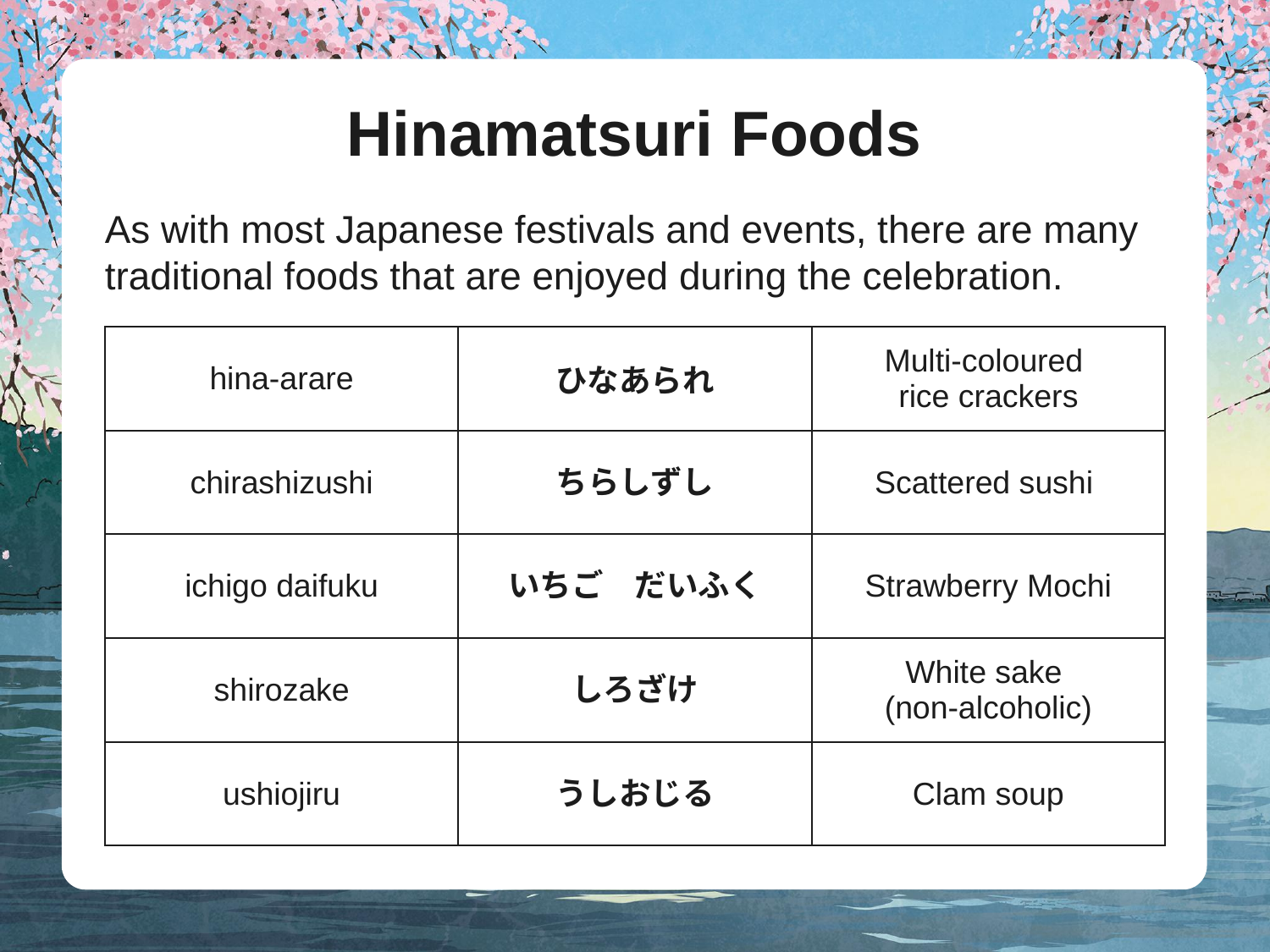

# Hinamatsuri Foods
As with most Japanese festivals and events, there are many traditional foods that are enjoyed during the celebration.
| hina-arare | ひなあられ | Multi-coloured rice crackers |
| --- | --- | --- |
| chirashizushi | ちらしずし | Scattered sushi |
| ichigo daifuku | いちご　だいふく | Strawberry Mochi |
| shirozake | しろざけ | White sake (non-alcoholic) |
| ushiojiru | うしおじる | Clam soup |